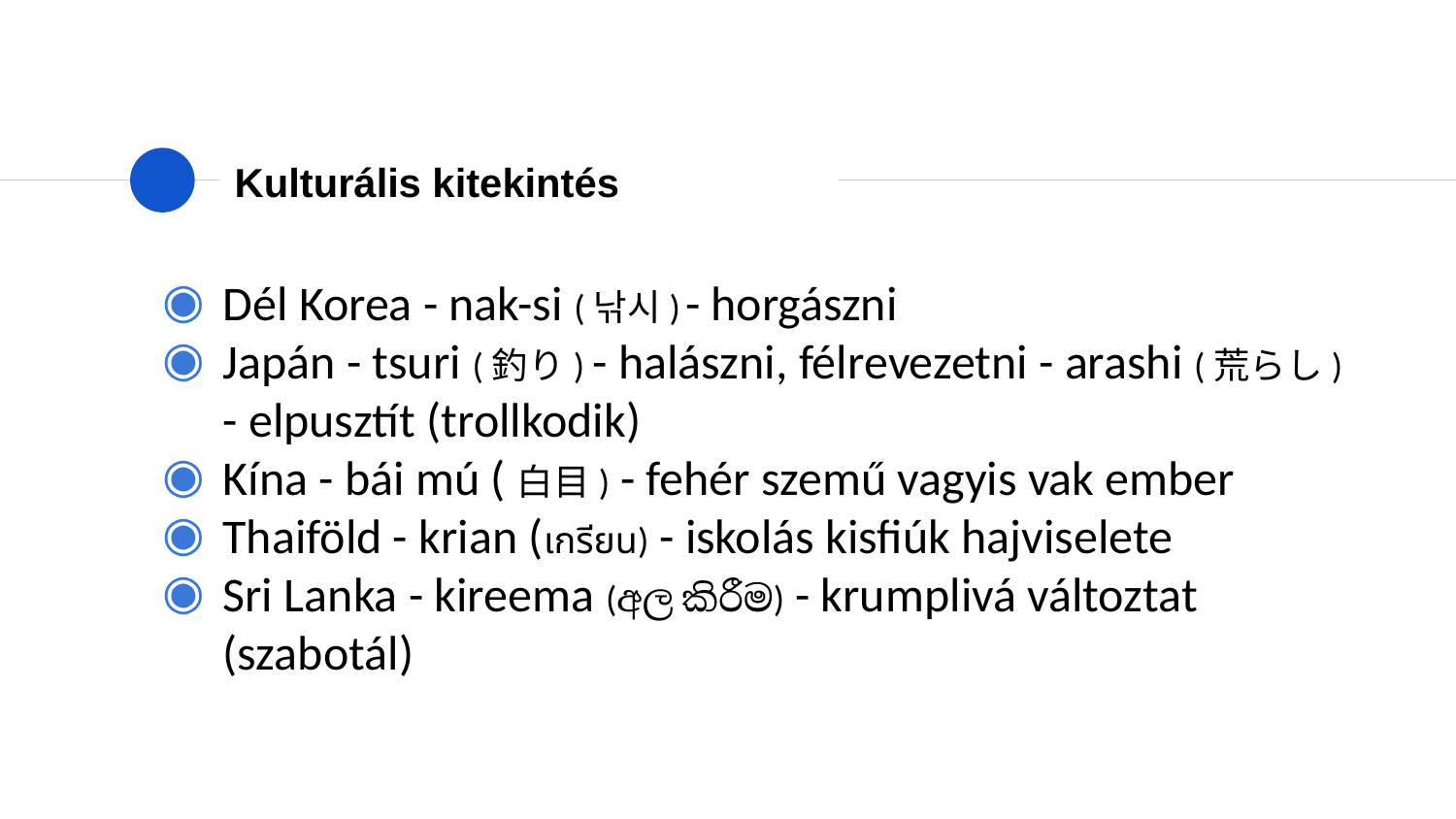

# Kulturális kitekintés
Dél Korea - nak-si (낚시) - horgászni
Japán - tsuri (釣り) - halászni, félrevezetni - arashi (荒らし) - elpusztít (trollkodik)
Kína - bái mú (白目) - fehér szemű vagyis vak ember
Thaiföld - krian (เกรียน) - iskolás kisfiúk hajviselete
Sri Lanka - kireema (අල කිරීම) - krumplivá változtat (szabotál)